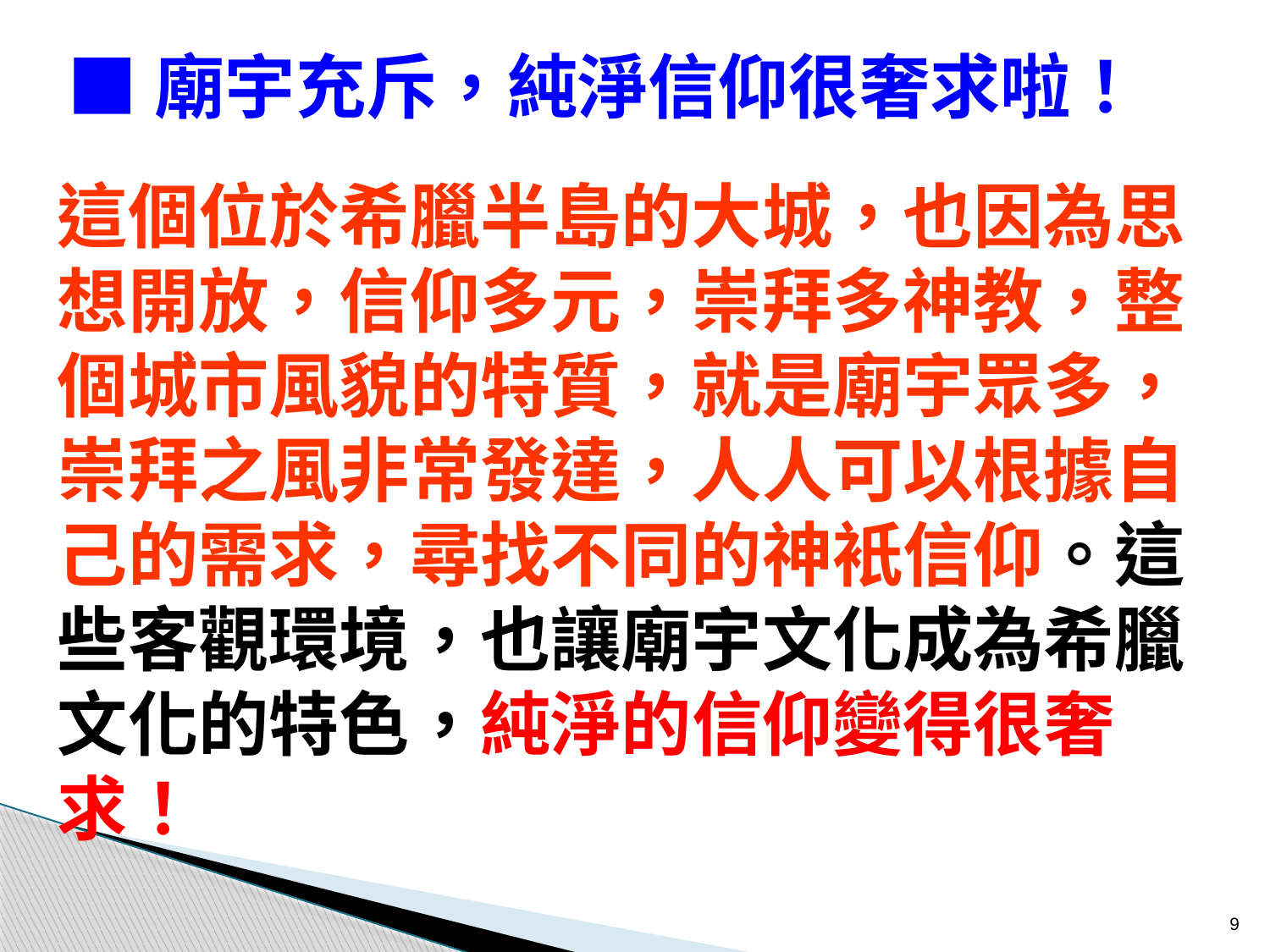

■廟宇充斥，純淨信仰很奢求啦！
這個位於希臘半島的大城，也因為思想開放，信仰多元，崇拜多神教，整個城市風貌的特質，就是廟宇眾多，崇拜之風非常發達，人人可以根據自己的需求，尋找不同的神衹信仰。這些客觀環境，也讓廟宇文化成為希臘文化的特色，純淨的信仰變得很奢求！
9